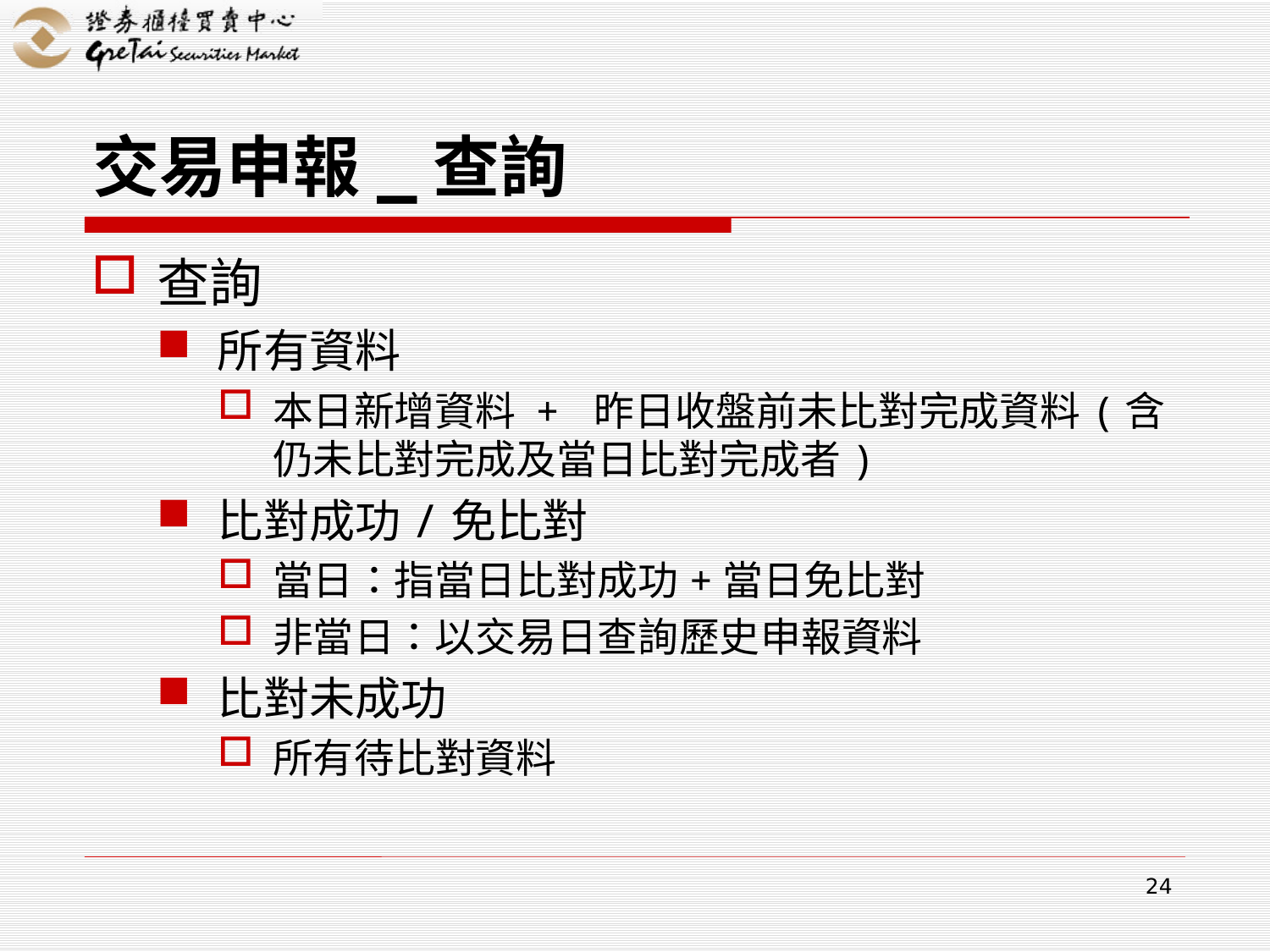

# 交易申報_查詢
查詢
所有資料
本日新增資料 + 昨日收盤前未比對完成資料(含仍未比對完成及當日比對完成者)
比對成功/免比對
當日：指當日比對成功+當日免比對
非當日：以交易日查詢歷史申報資料
比對未成功
所有待比對資料
24